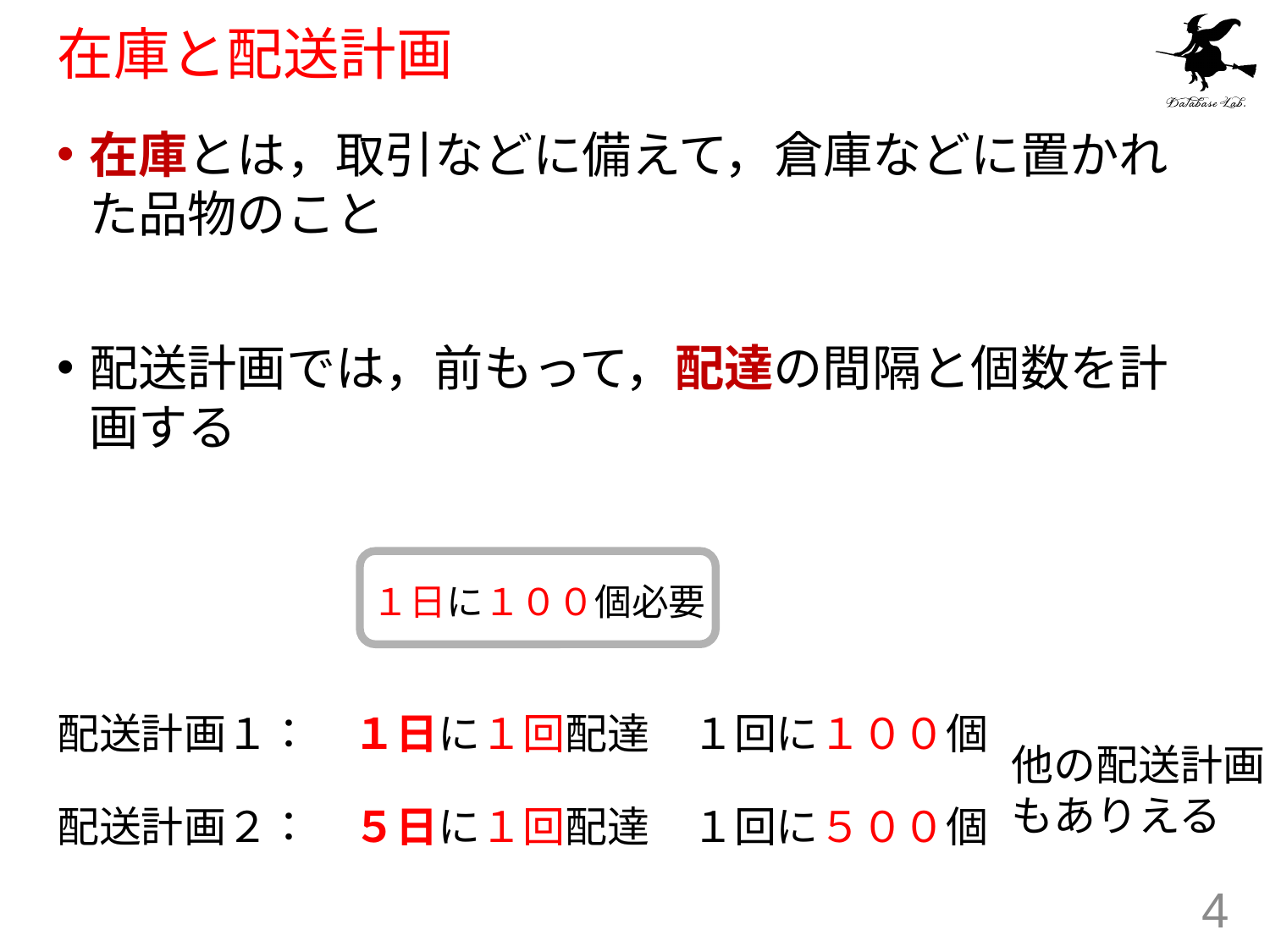

# 在庫と配送計画
在庫とは，取引などに備えて，倉庫などに置かれた品物のこと

配送計画では，前もって，配達の間隔と個数を計画する

１日に１００個必要
配送計画１：　１日に１回配達　１回に１００個
他の配送計画
もありえる
配送計画２：　５日に１回配達　１回に５００個
4